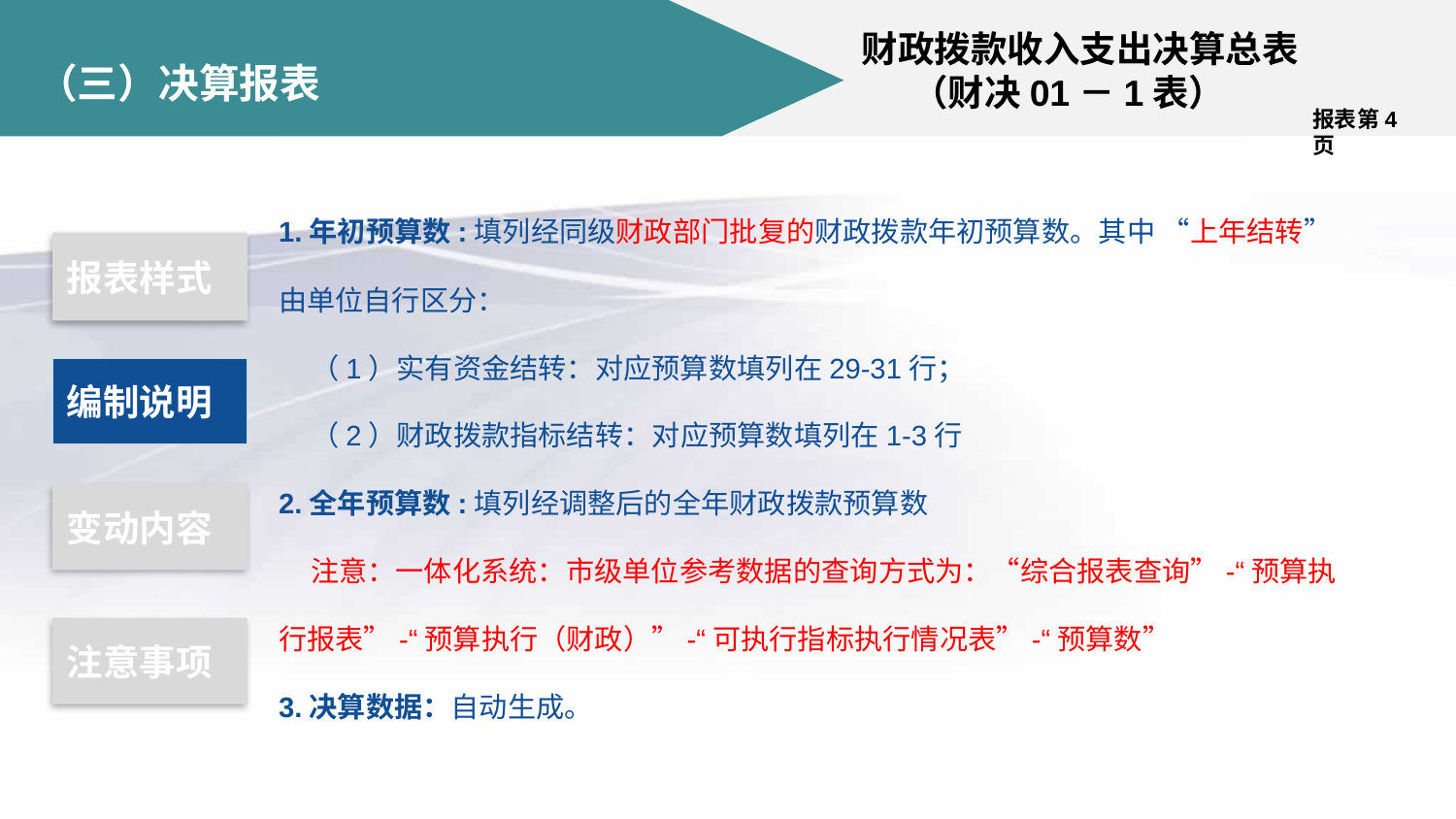

财政拨款收入支出决算总表
     （财决01－1表）
# （三）决算报表
报表第4页
1.年初预算数:填列经同级财政部门批复的财政拨款年初预算数。其中 “上年结转” 由单位自行区分：
    （1）实有资金结转：对应预算数填列在29-31行；
    （2）财政拨款指标结转：对应预算数填列在1-3行
2.全年预算数:填列经调整后的全年财政拨款预算数
    注意：一体化系统：市级单位参考数据的查询方式为：“综合报表查询”-“预算执行报表”-“预算执行（财政）”-“可执行指标执行情况表”-“预算数”
3.决算数据：自动生成。
报表样式
编制说明
变动内容
注意事项
40